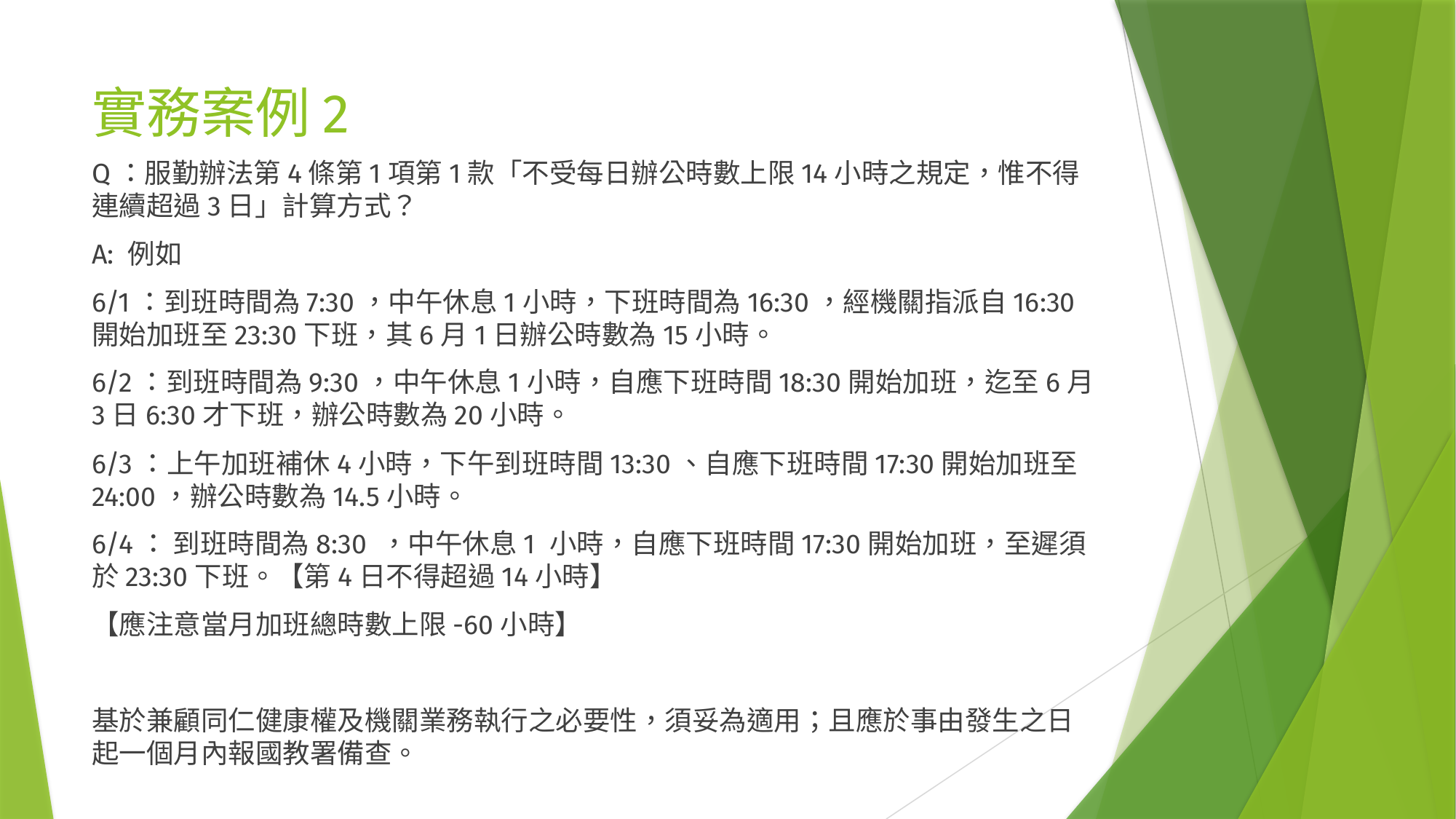

# 實務案例2
Q：服勤辦法第4條第1項第1款「不受每日辦公時數上限14小時之規定，惟不得連續超過3日」計算方式？
A: 例如
6/1：到班時間為7:30，中午休息1小時，下班時間為16:30，經機關指派自16:30開始加班至23:30下班，其6月1日辦公時數為15小時。
6/2：到班時間為9:30，中午休息1小時，自應下班時間18:30開始加班，迄至6月3日6:30才下班，辦公時數為20小時。
6/3：上午加班補休4小時，下午到班時間13:30、自應下班時間17:30開始加班至24:00，辦公時數為14.5小時。
6/4： 到班時間為8:30 ，中午休息1 小時，自應下班時間17:30開始加班，至遲須於23:30下班。【第4日不得超過14小時】
【應注意當月加班總時數上限-60小時】

基於兼顧同仁健康權及機關業務執行之必要性，須妥為適用；且應於事由發生之日起一個月內報國教署備查。